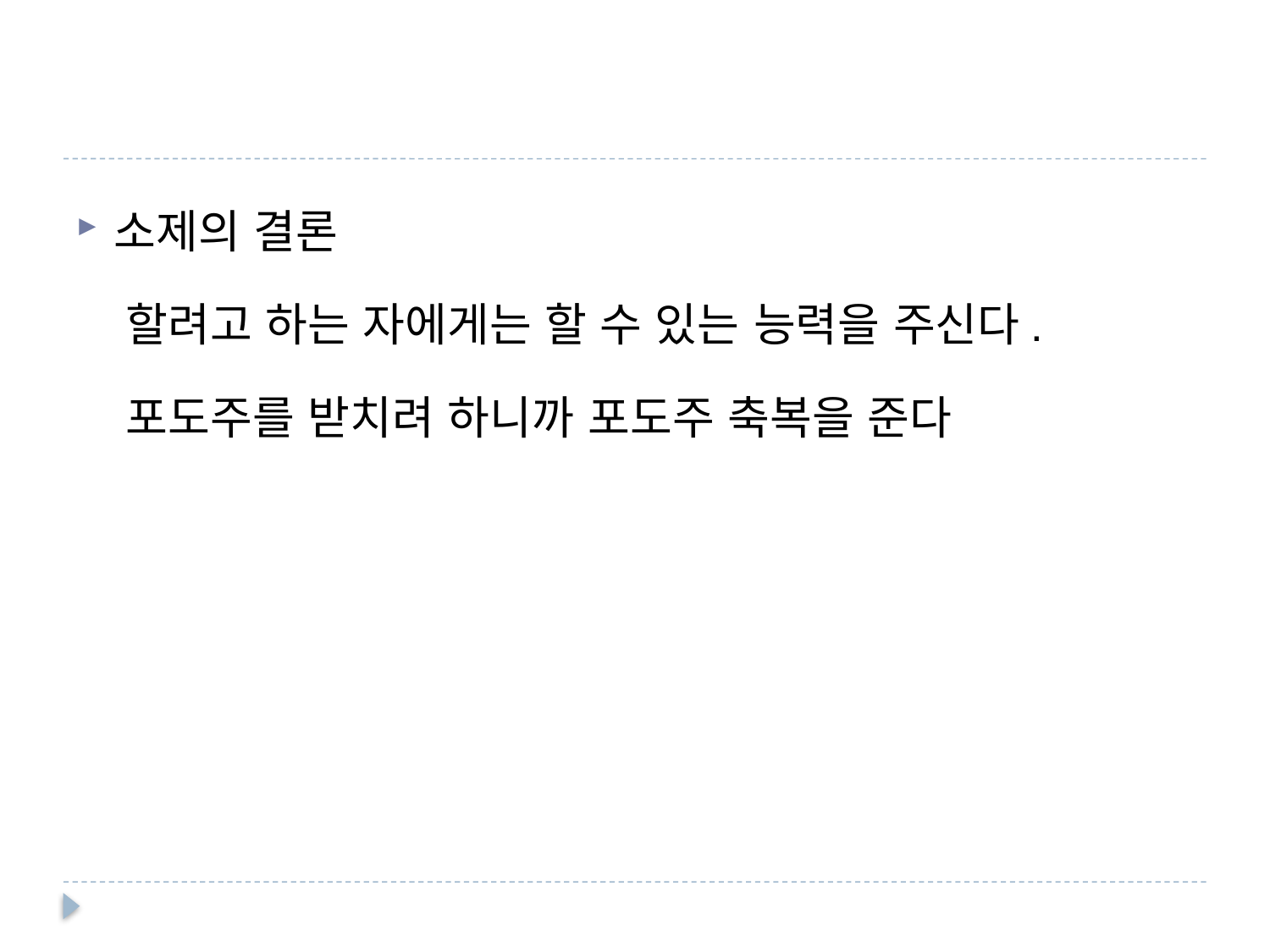

#
소제의 결론
   할려고 하는 자에게는 할 수 있는 능력을 주신다.
   포도주를 받치려 하니까 포도주 축복을 준다